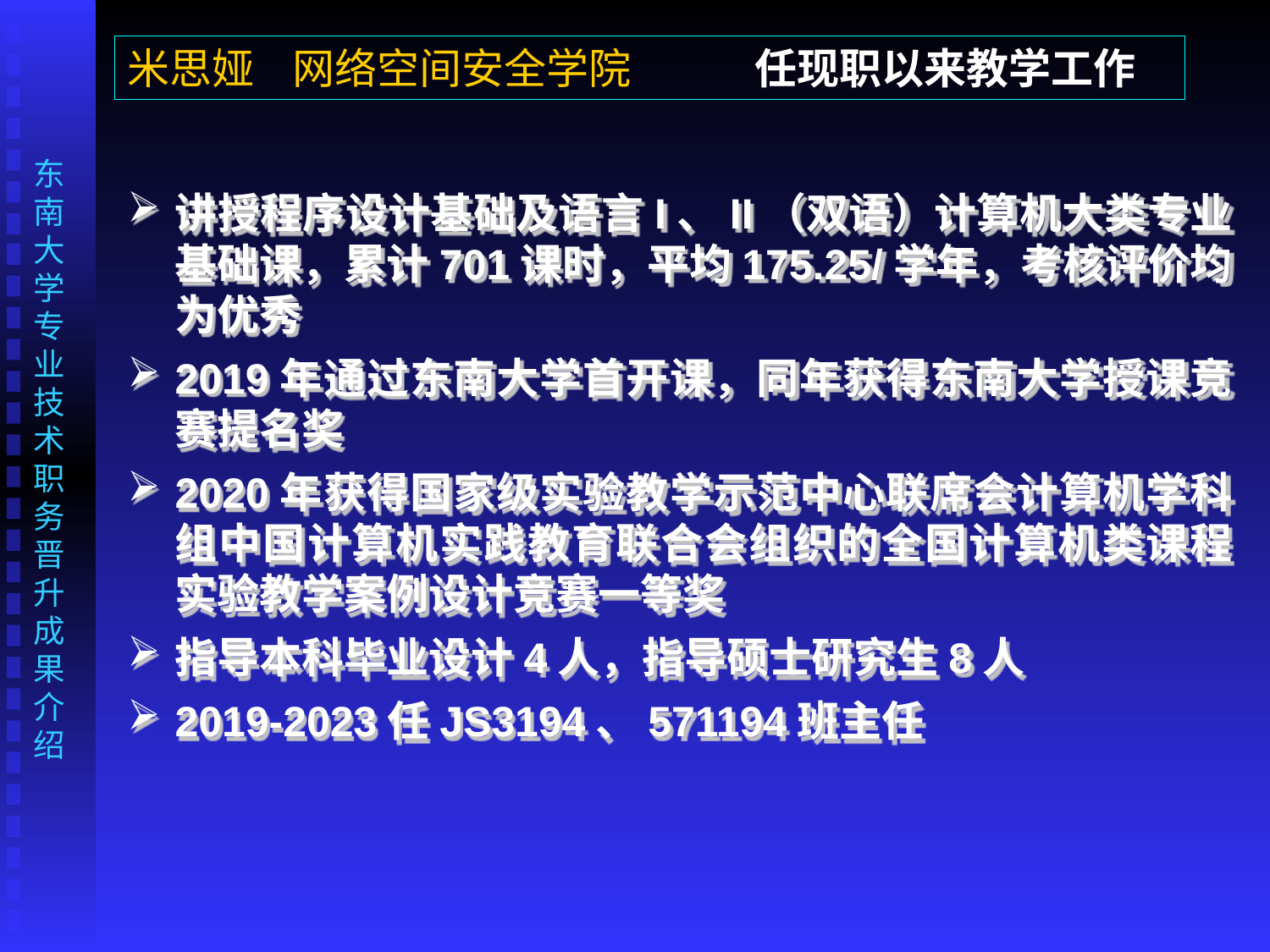

米思娅    网络空间安全学院             任现职以来教学工作
讲授程序设计基础及语言I、II（双语）计算机大类专业基础课，累计701课时，平均175.25/学年，考核评价均为优秀
2019年通过东南大学首开课，同年获得东南大学授课竞赛提名奖
2020年获得国家级实验教学示范中心联席会计算机学科组中国计算机实践教育联合会组织的全国计算机类课程实验教学案例设计竞赛一等奖
指导本科毕业设计4人，指导硕士研究生8人
2019-2023任JS3194、571194班主任